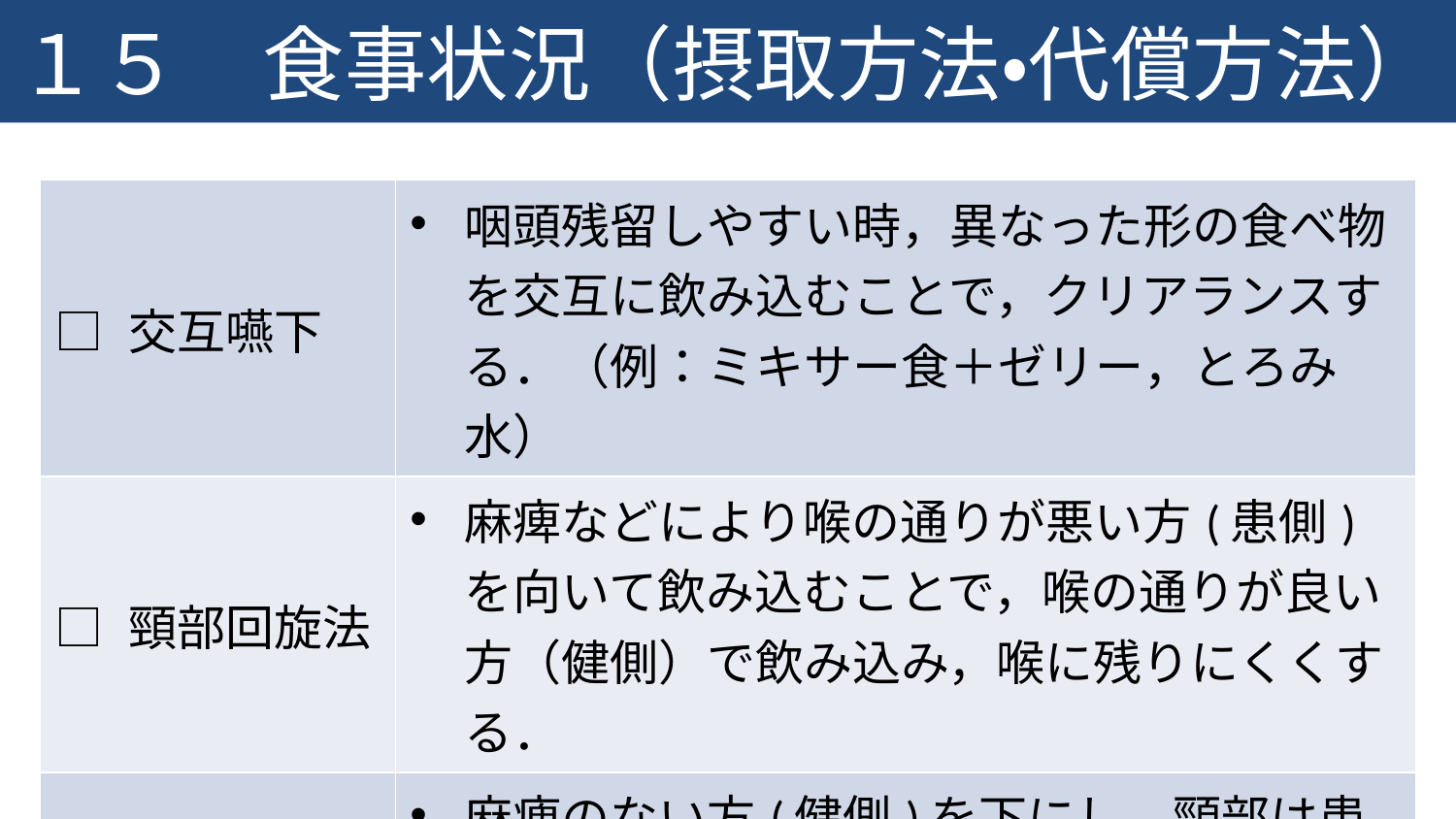

# １５　食事状況（摂取方法・代償方法）
| □ 交互嚥下 | 咽頭残留しやすい時，異なった形の食べ物を交互に飲み込むことで，クリアランスする．（例：ミキサー食＋ゼリー，とろみ水） |
| --- | --- |
| □ 頸部回旋法 | 麻痺などにより喉の通りが悪い方(患側)を向いて飲み込むことで，喉の通りが良い方（健側）で飲み込み，喉に残りにくくする． |
| □ 一側嚥下 | 麻痺のない方(健側)を下にし、頸部は患側を向きながら飲み込むことで，喉に残りにくくする． |